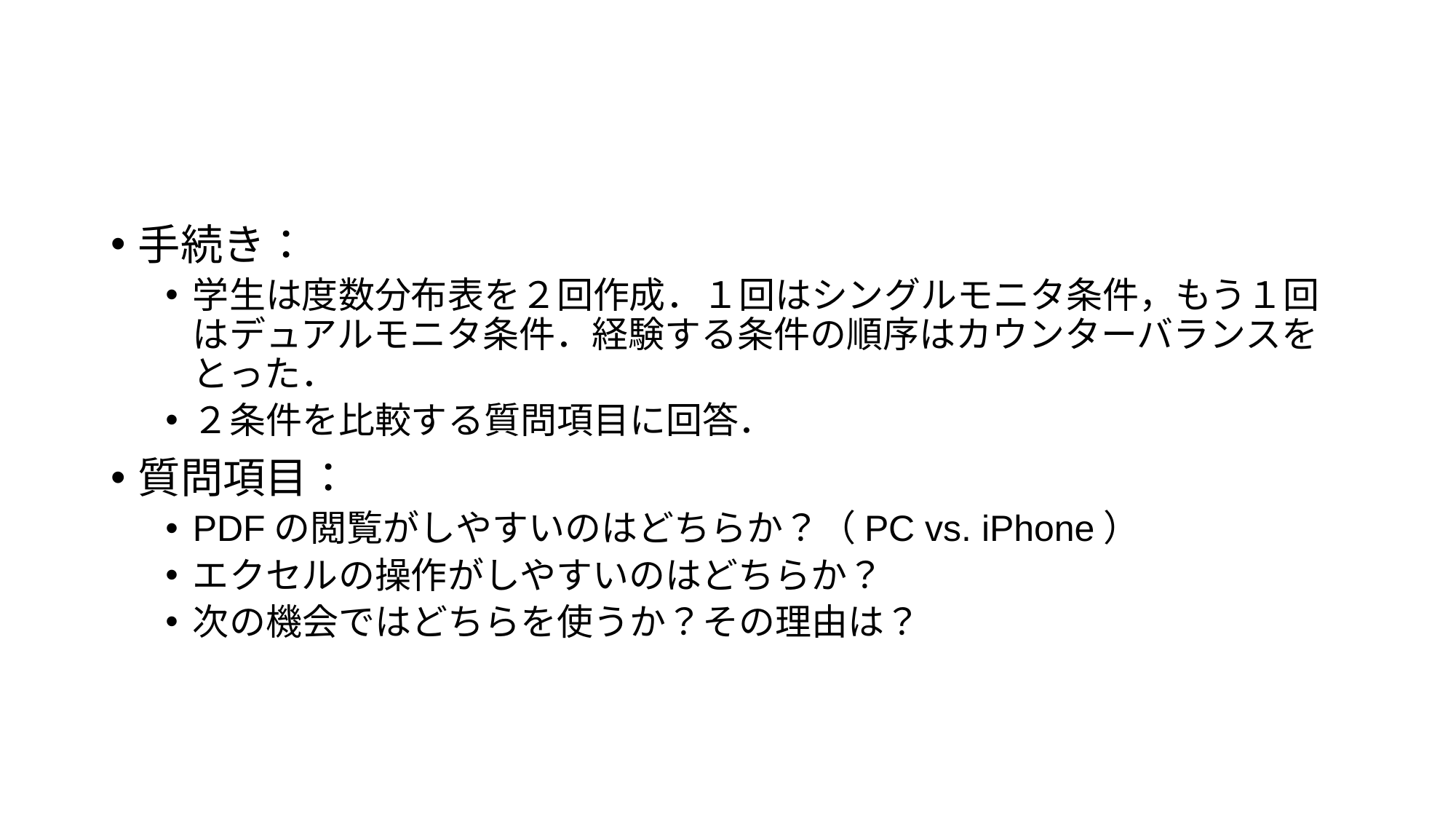

#
手続き：
学生は度数分布表を２回作成．１回はシングルモニタ条件，もう１回はデュアルモニタ条件．経験する条件の順序はカウンターバランスをとった．
２条件を比較する質問項目に回答．
質問項目：
PDFの閲覧がしやすいのはどちらか？（PC vs. iPhone）
エクセルの操作がしやすいのはどちらか？
次の機会ではどちらを使うか？その理由は？